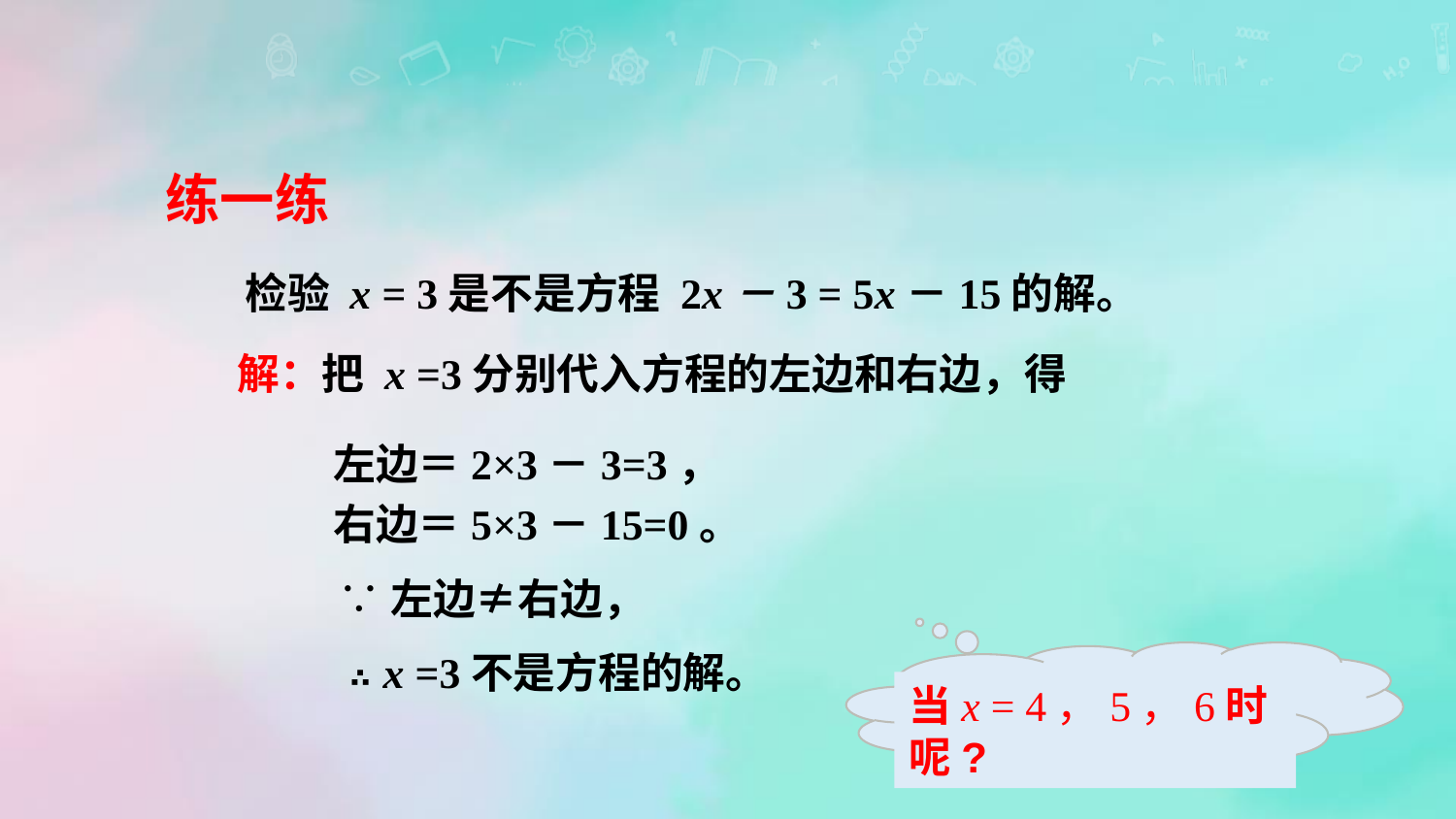

练一练
检验 x = 3是不是方程 2x－3 = 5x－15的解。
解：把 x =3分别代入方程的左边和右边，得
左边＝2×3－3=3，
右边＝5×3－15=0。
∵左边≠右边，
∴ x =3不是方程的解。

当x = 4，5，6时呢?